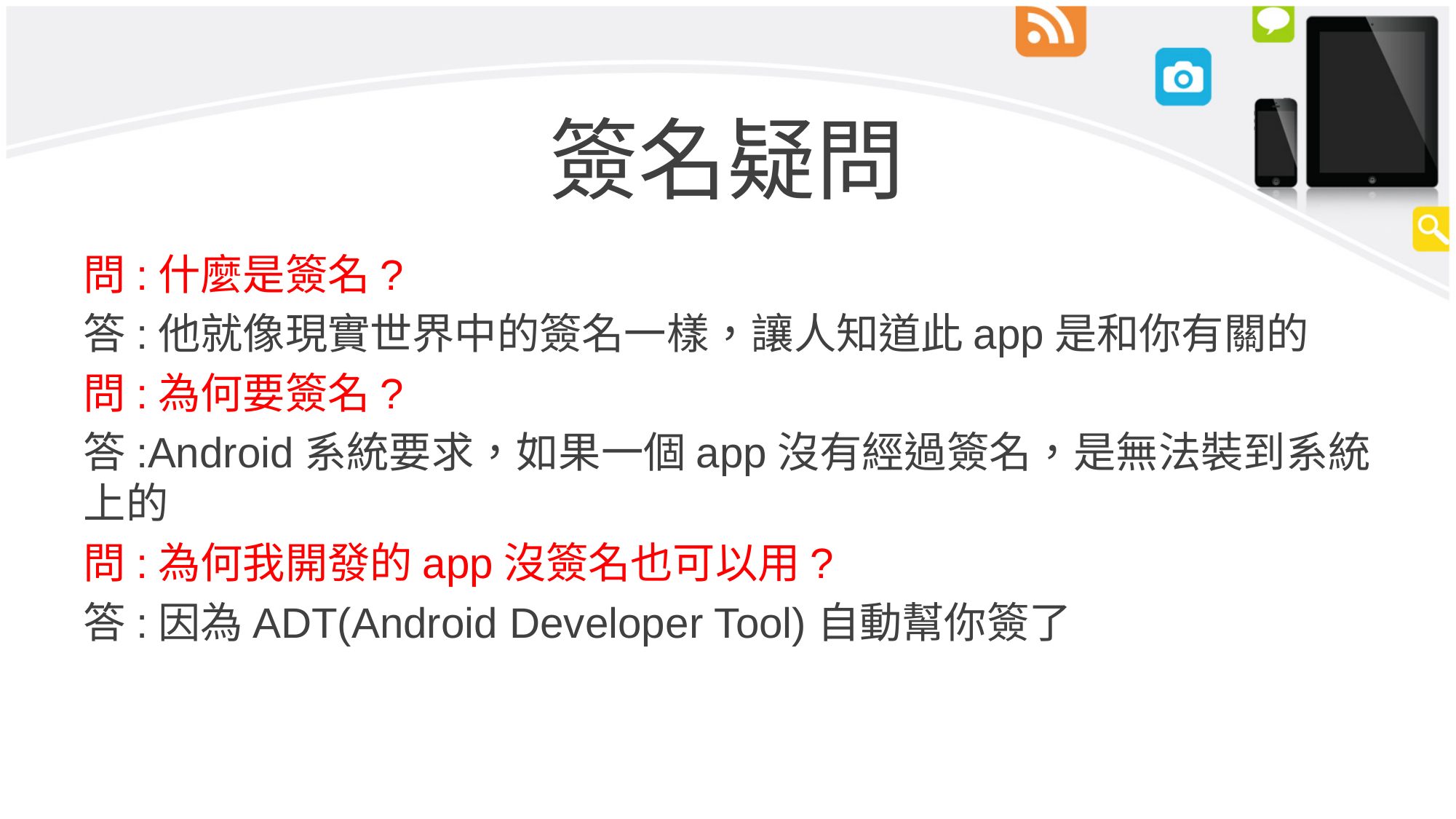

# 簽名疑問
問:什麼是簽名?
答:他就像現實世界中的簽名一樣，讓人知道此app是和你有關的
問:為何要簽名?
答:Android系統要求，如果一個app沒有經過簽名，是無法裝到系統上的
問:為何我開發的app沒簽名也可以用?
答:因為ADT(Android Developer Tool)自動幫你簽了